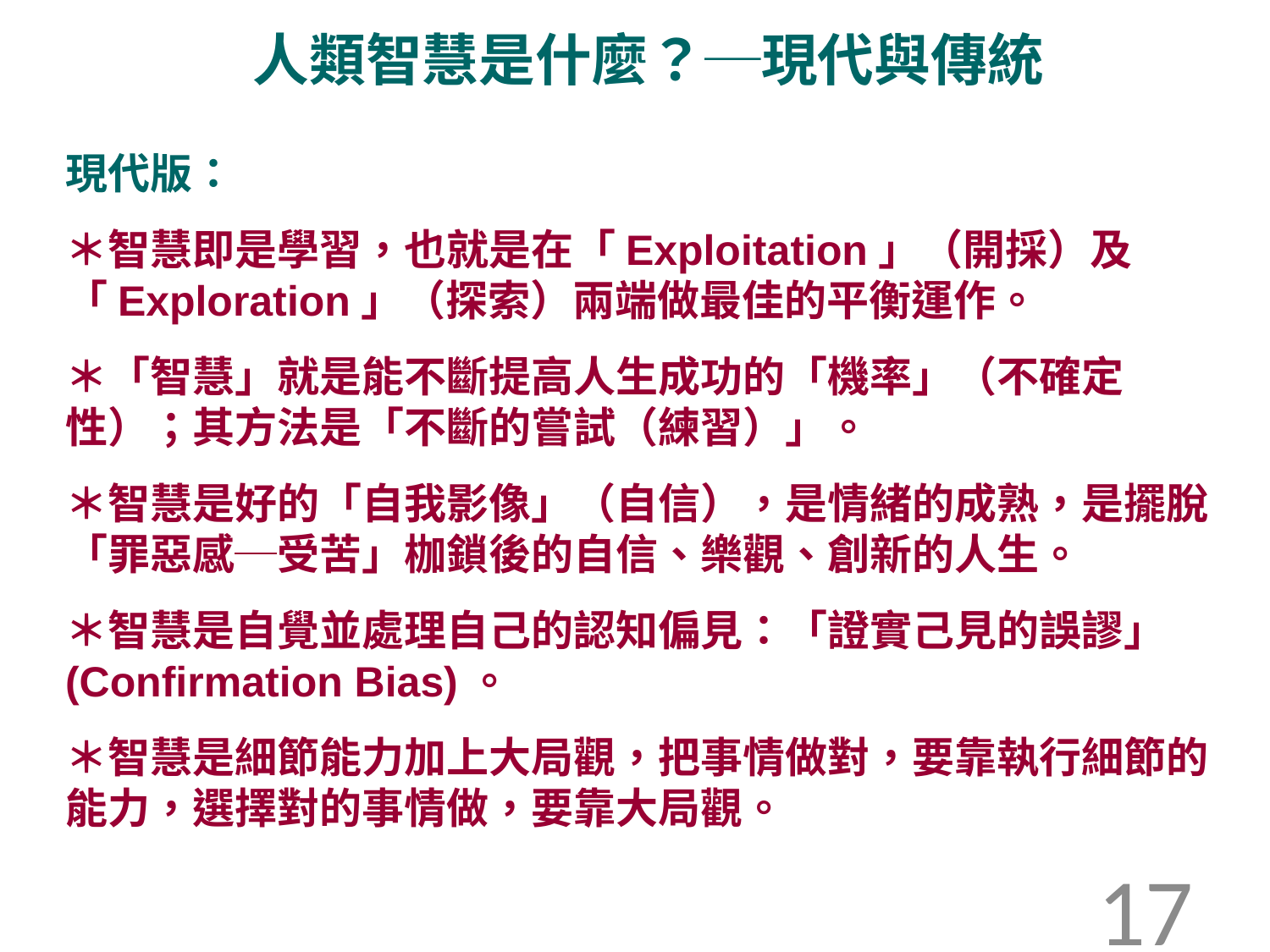

人類智慧是什麼？─現代與傳統
現代版：

＊智慧即是學習，也就是在「Exploitation」（開採）及「Exploration」（探索）兩端做最佳的平衡運作。

＊「智慧」就是能不斷提高人生成功的「機率」（不確定性）；其方法是「不斷的嘗試（練習）」。

＊智慧是好的「自我影像」（自信），是情緒的成熟，是擺脫「罪惡感─受苦」枷鎖後的自信、樂觀、創新的人生。

＊智慧是自覺並處理自己的認知偏見：「證實己見的誤謬」(Confirmation Bias)。

＊智慧是細節能力加上大局觀，把事情做對，要靠執行細節的能力，選擇對的事情做，要靠大局觀。
17